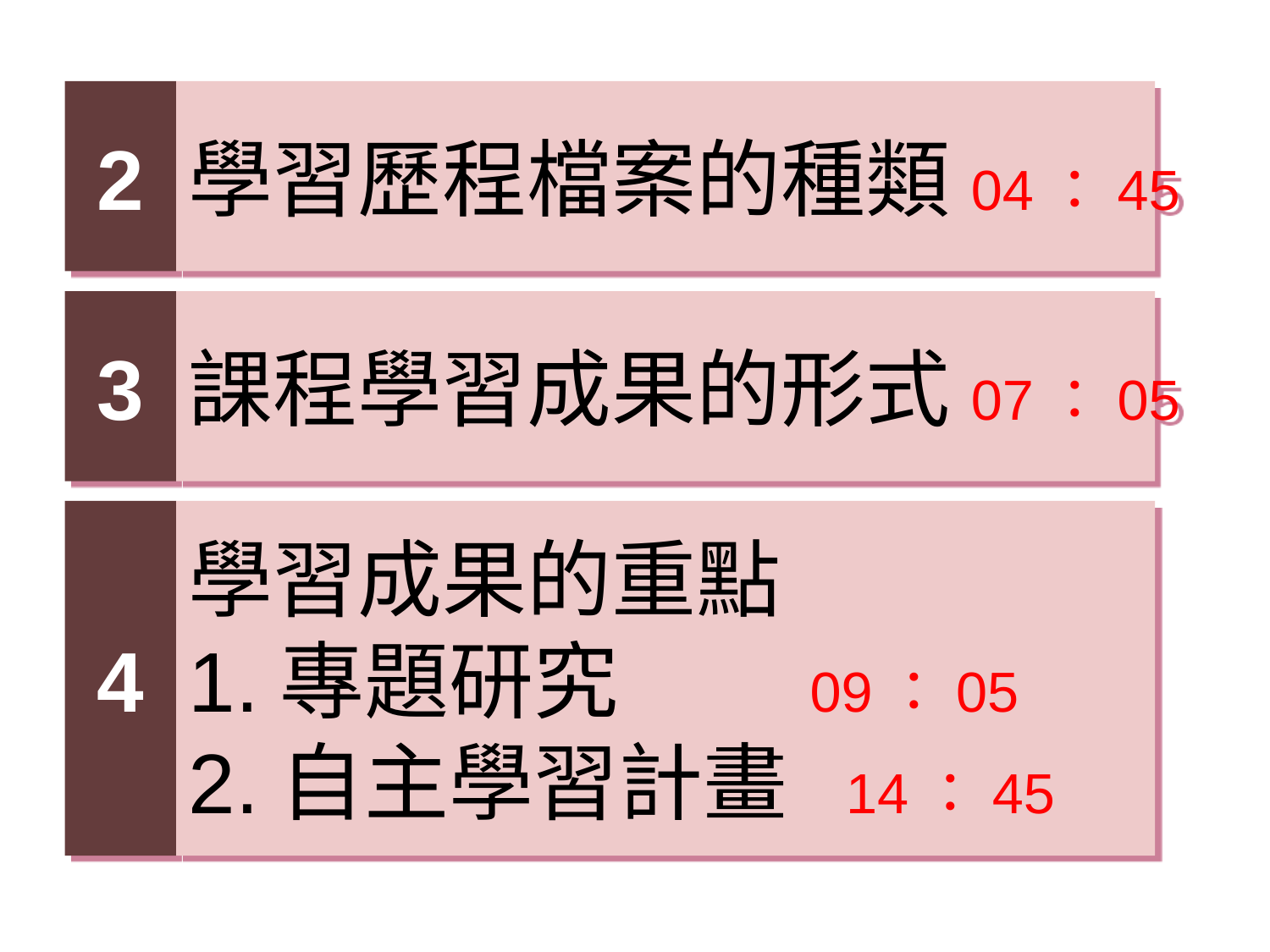

2
學習歷程檔案的種類04：45
3
課程學習成果的形式07：05
4
學習成果的重點
1.專題研究         09：05
2.自主學習計畫  14：45